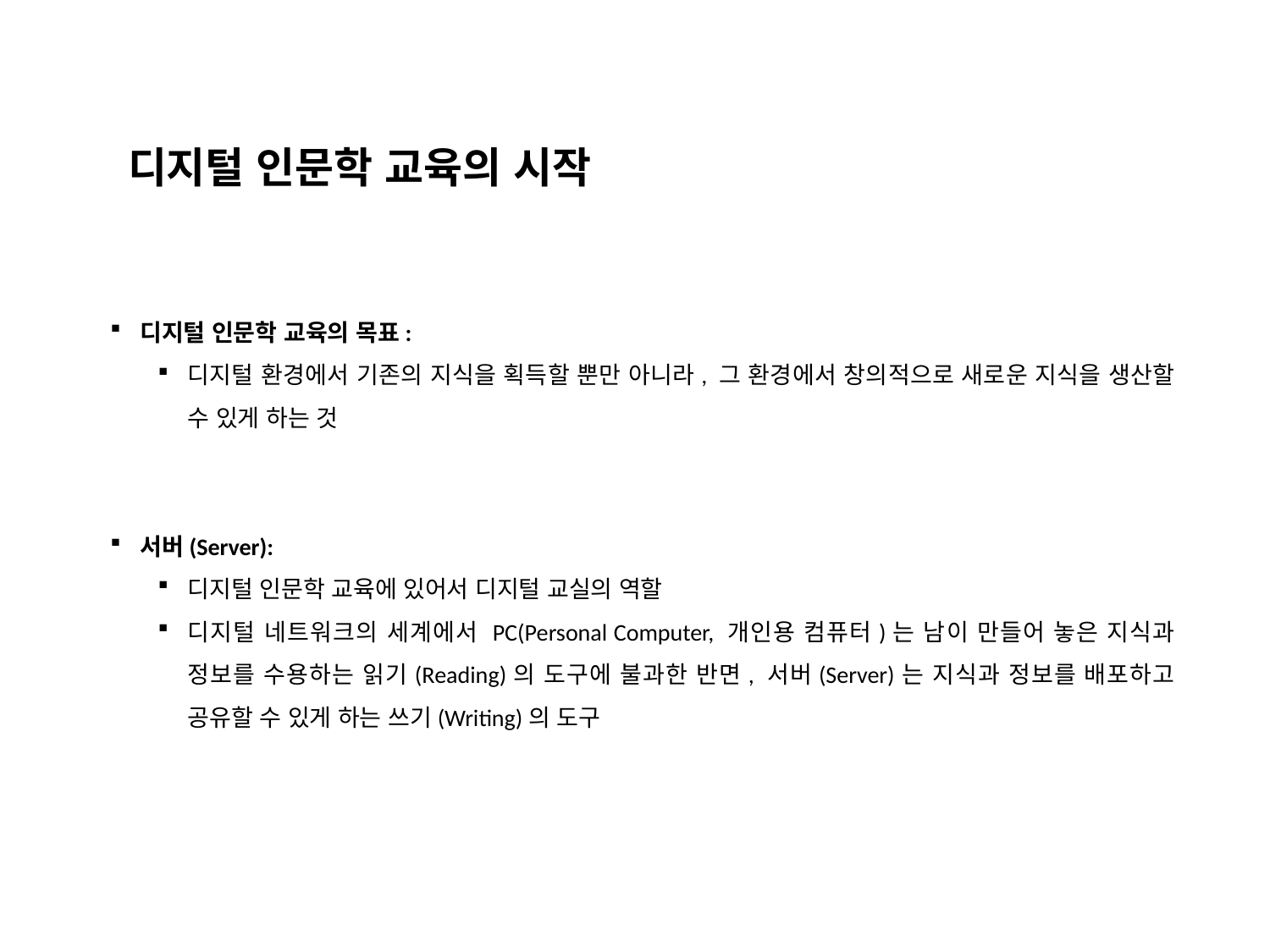

디지털 인문학 교육의 시작
디지털 인문학 교육의 목표:
디지털 환경에서 기존의 지식을 획득할 뿐만 아니라, 그 환경에서 창의적으로 새로운 지식을 생산할 수 있게 하는 것

서버(Server):
디지털 인문학 교육에 있어서 디지털 교실의 역할
디지털 네트워크의 세계에서 PC(Personal Computer, 개인용 컴퓨터)는 남이 만들어 놓은 지식과 정보를 수용하는 읽기(Reading)의 도구에 불과한 반면, 서버(Server)는 지식과 정보를 배포하고 공유할 수 있게 하는 쓰기(Writing)의 도구